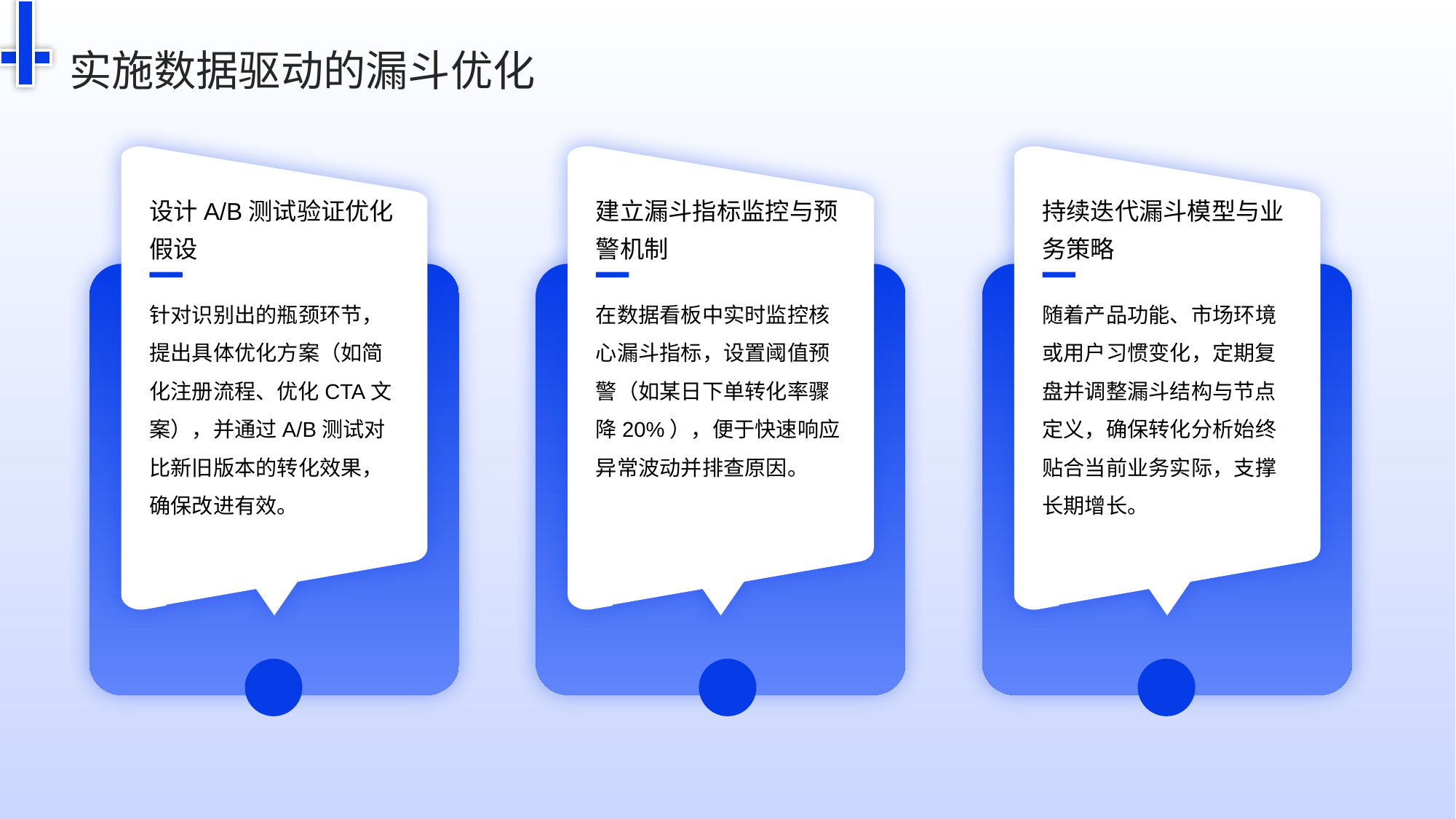

实施数据驱动的漏斗优化

设计A/B测试验证优化假设
建立漏斗指标监控与预警机制
持续迭代漏斗模型与业务策略

针对识别出的瓶颈环节，提出具体优化方案（如简化注册流程、优化CTA文案），并通过A/B测试对比新旧版本的转化效果，确保改进有效。
在数据看板中实时监控核心漏斗指标，设置阈值预警（如某日下单转化率骤降20%），便于快速响应异常波动并排查原因。
随着产品功能、市场环境或用户习惯变化，定期复盘并调整漏斗结构与节点定义，确保转化分析始终贴合当前业务实际，支撑长期增长。